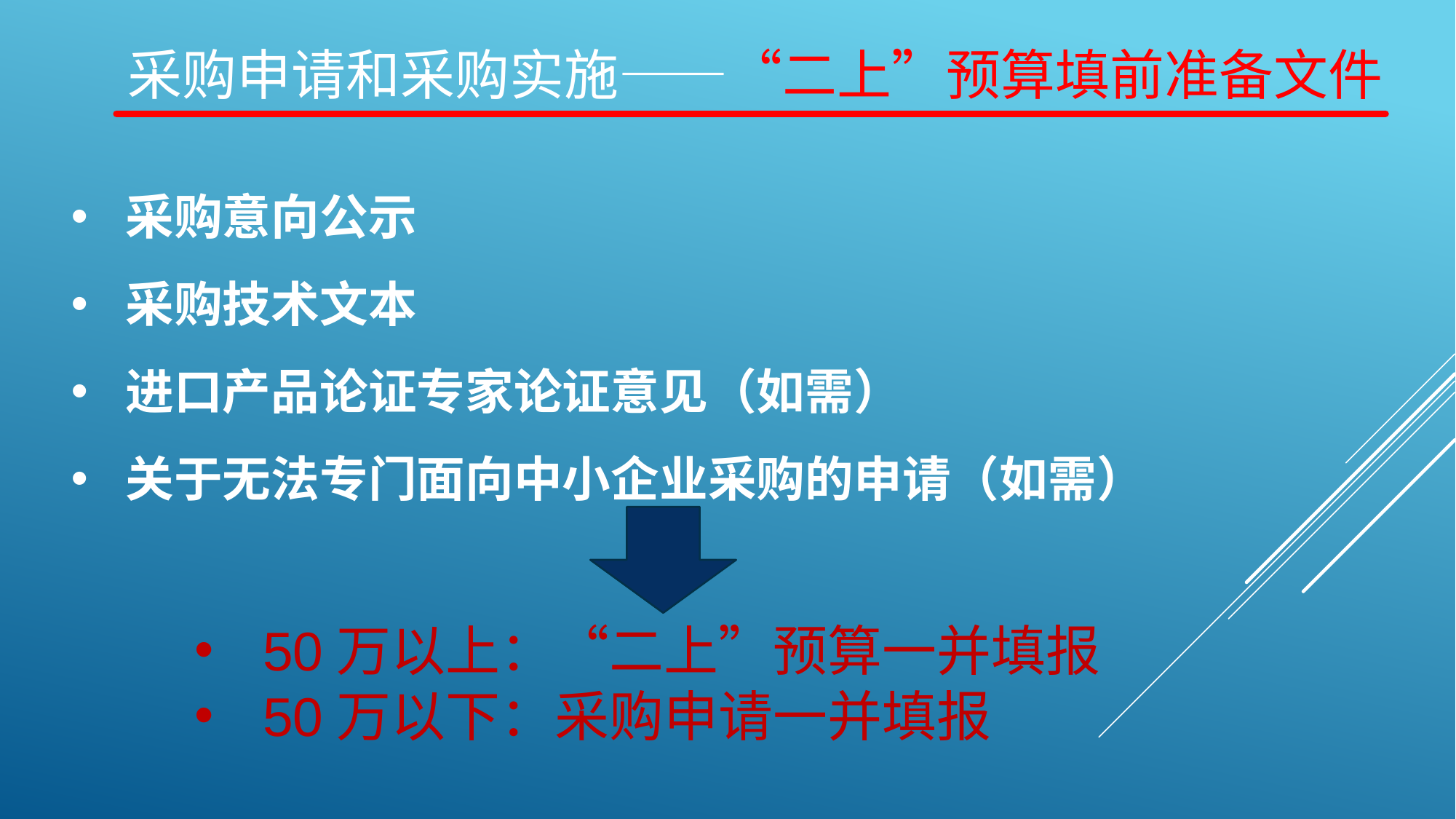

# 采购申请和采购实施——“二上”预算填前准备文件
采购意向公示
采购技术文本
进口产品论证专家论证意见（如需）
关于无法专门面向中小企业采购的申请（如需）

50万以上：“二上”预算一并填报
50万以下：采购申请一并填报